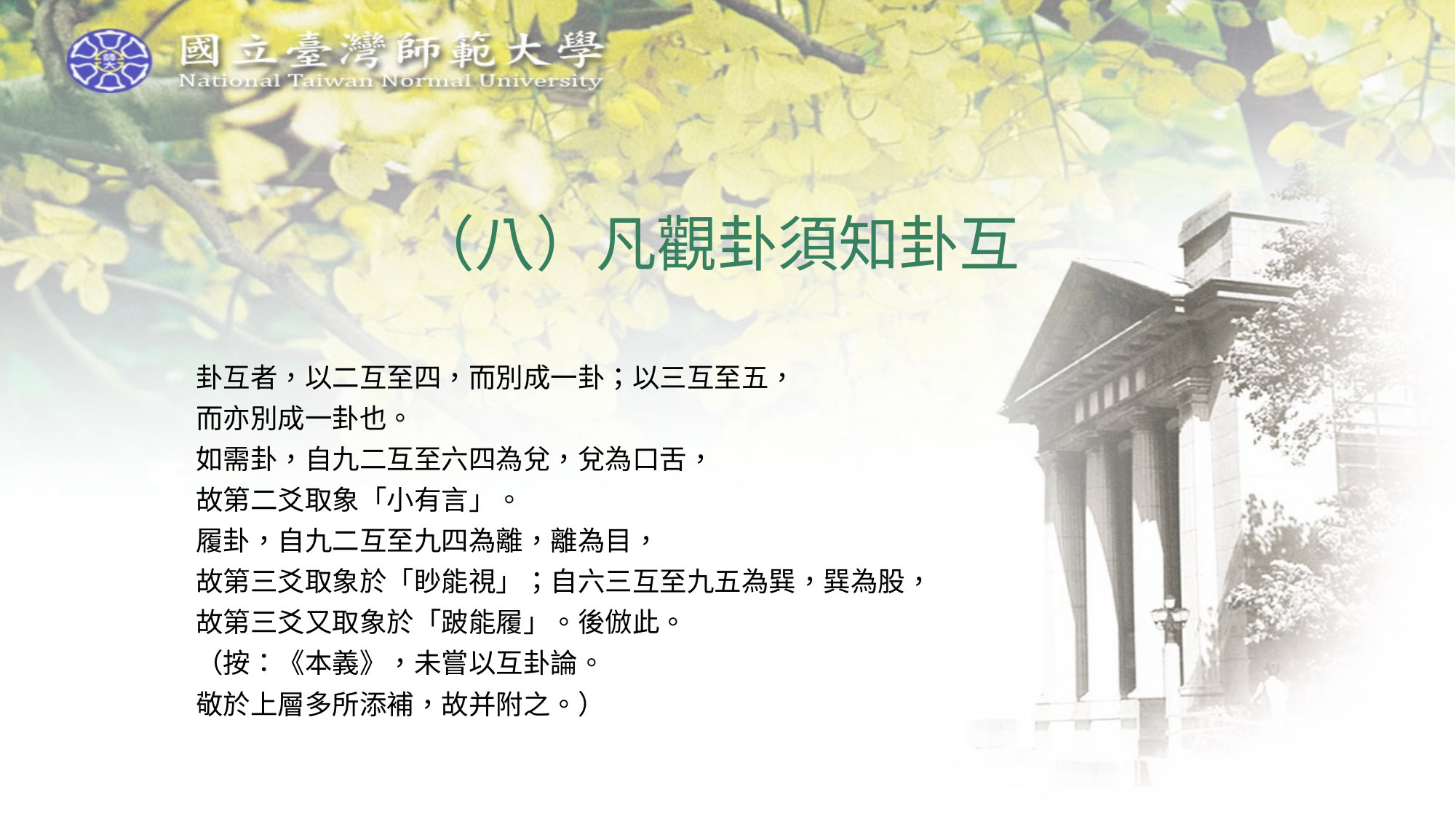

# （八）凡觀卦須知卦互

卦互者，以二互至四，而別成一卦；以三互至五，
而亦別成一卦也。
如需卦，自九二互至六四為兌，兌為口舌，
故第二爻取象「小有言」。
履卦，自九二互至九四為離，離為目，
故第三爻取象於「眇能視」；自六三互至九五為巽，巽為股，
故第三爻又取象於「跛能履」。後倣此。
（按：《本義》，未嘗以互卦論。
敬於上層多所添補，故并附之。）